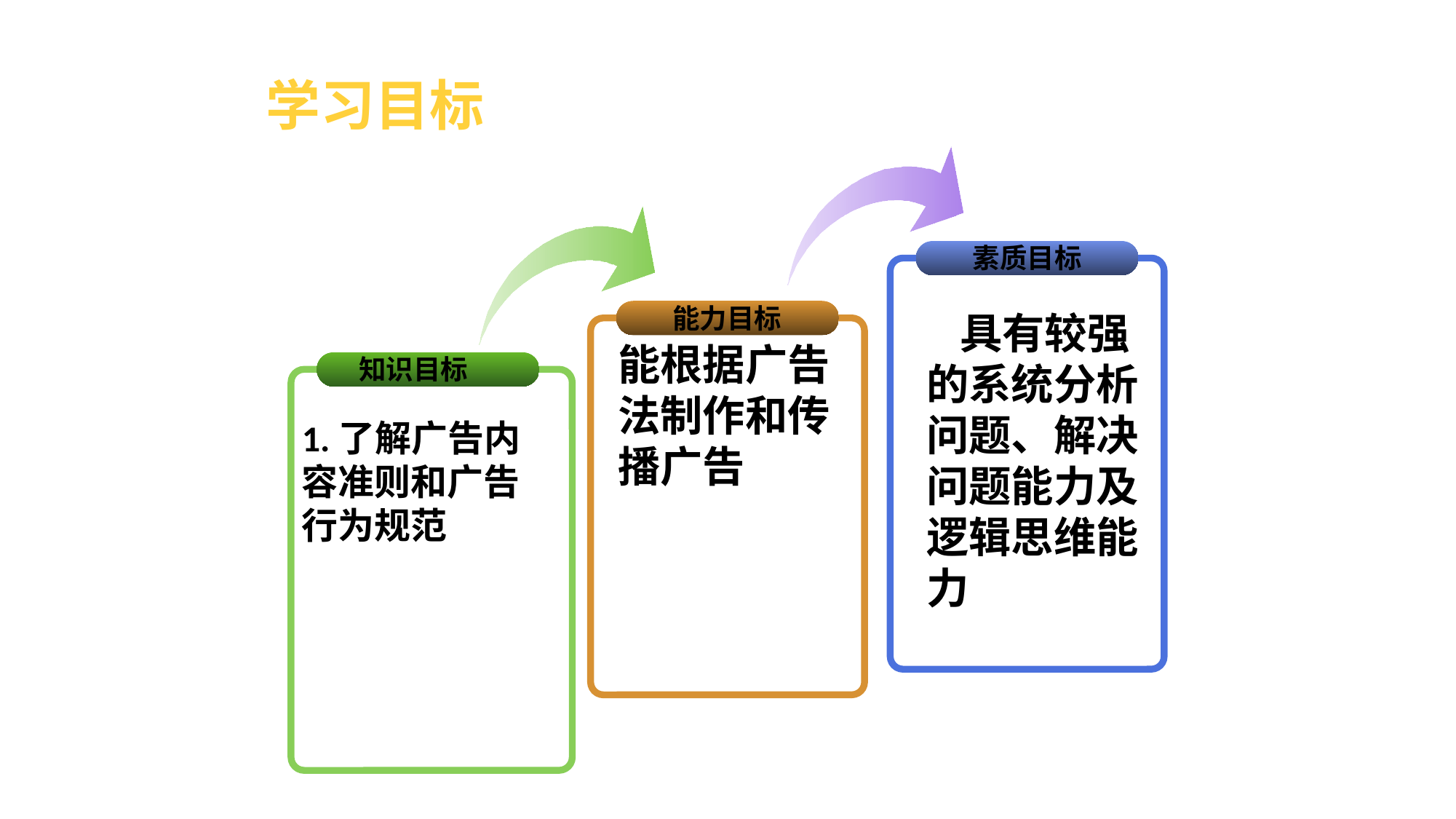

# 学习目标

素质目标

能力目标

   具有较强的系统分析问题、解决问题能力及逻辑思维能力

能根据广告法制作和传播广告
知识目标

1.了解广告内容准则和广告行为规范